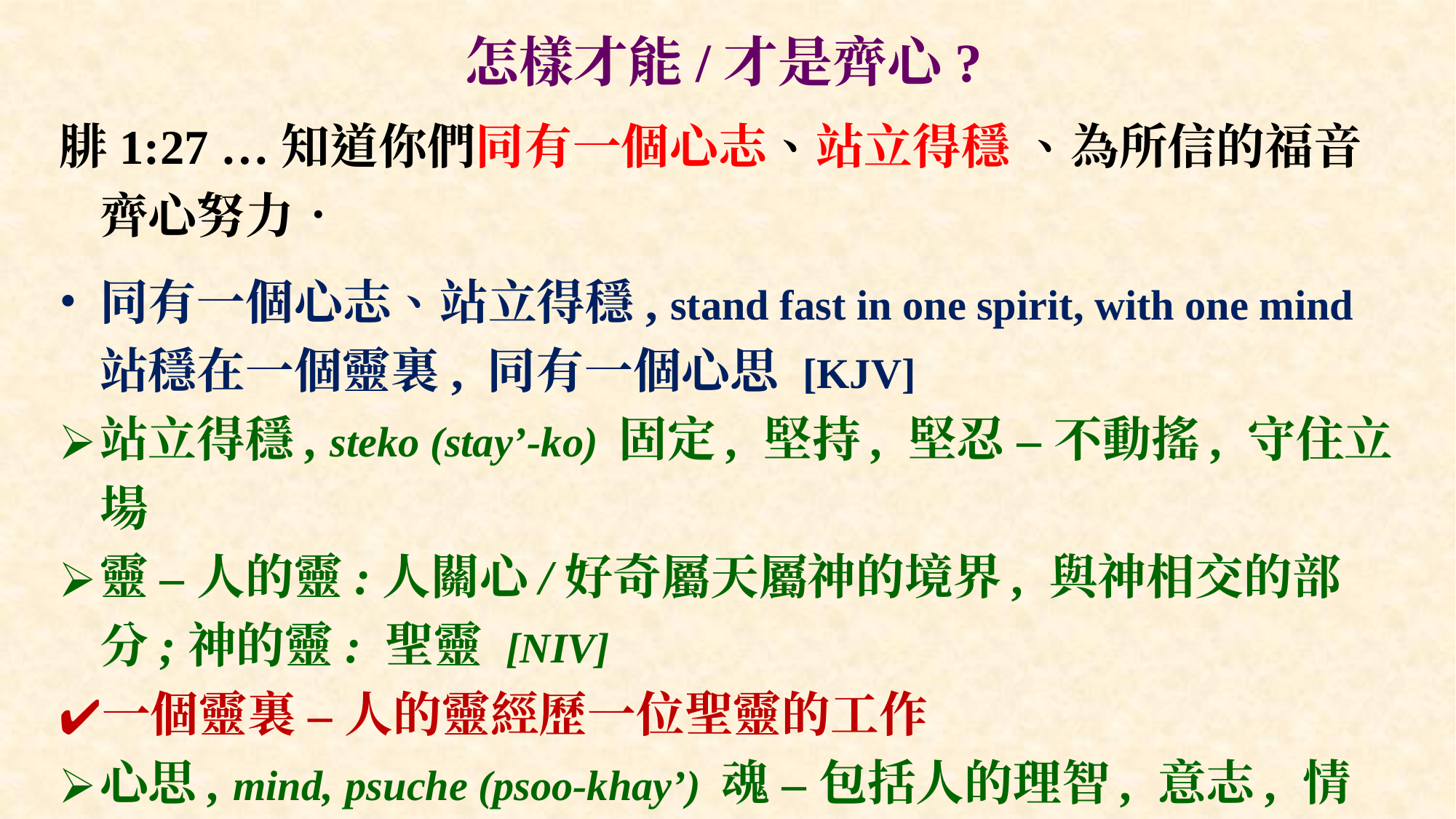

# 怎樣才能/才是齊心?
腓1:27 …知道你們同有一個心志、站立得穩 、為所信的福音齊心努力．
同有一個心志、站立得穩, stand fast in one spirit, with one mind 站穩在一個靈裏, 同有一個心思 [KJV]
站立得穩, steko (stay’-ko) 固定, 堅持, 堅忍 – 不動搖, 守住立場
靈 – 人的靈:人關心/好奇屬天屬神的境界, 與神相交的部分;神的靈: 聖靈 [NIV]
一個靈裏 – 人的靈經歷一位聖靈的工作
心思, mind, psuche (psoo-khay’) 魂 – 包括人的理智, 意志, 情感…
同有一個心思 – 相同的思維邏輯, 委身, 情緒反應